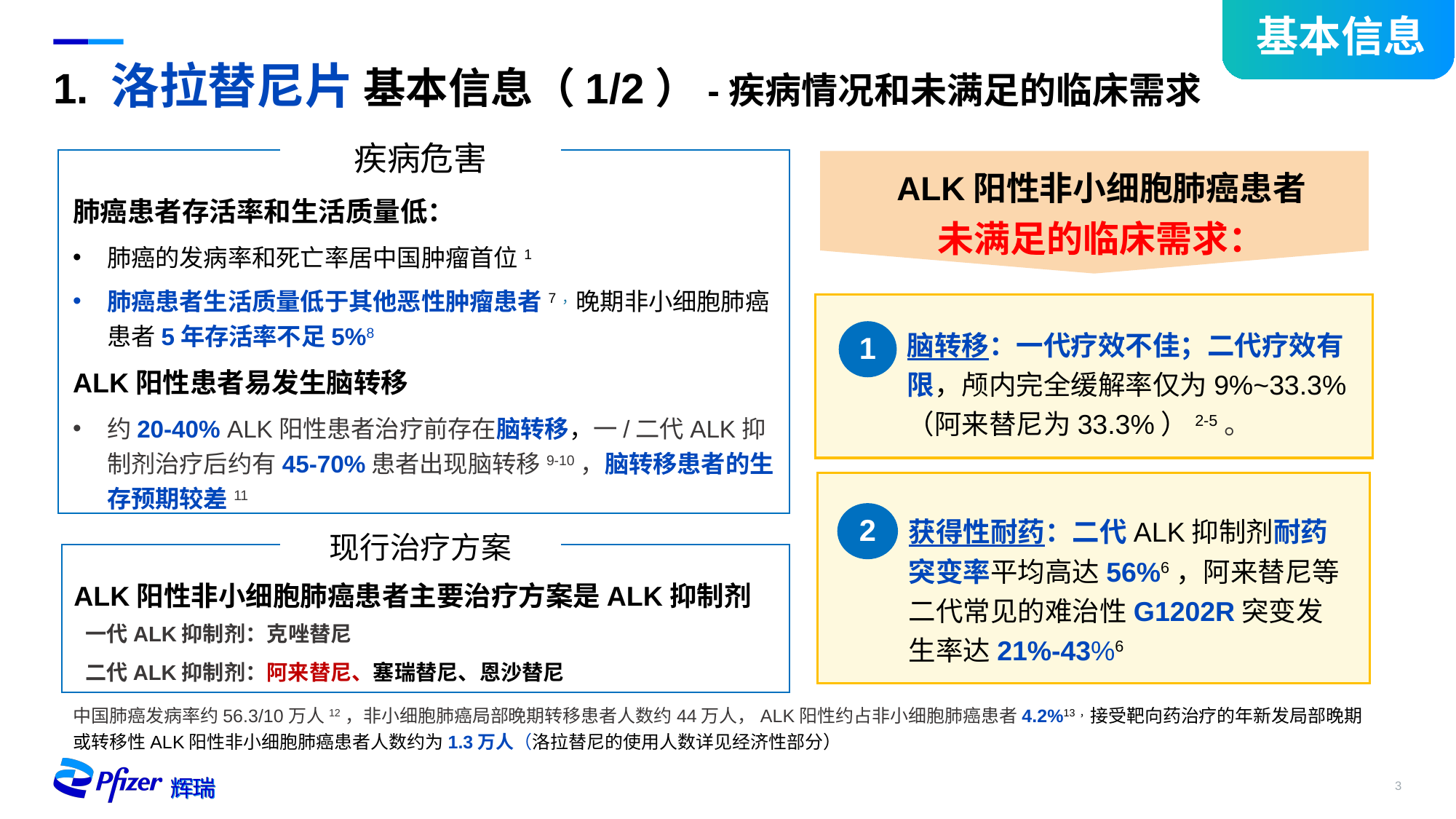

基本信息
# 1. 洛拉替尼片 基本信息（1/2）-疾病情况和未满足的临床需求
疾病危害

ALK阳性非小细胞肺癌患者
未满足的临床需求：
肺癌患者存活率和生活质量低：
肺癌的发病率和死亡率居中国肿瘤首位1
肺癌患者生活质量低于其他恶性肿瘤患者7，晚期非小细胞肺癌患者5年存活率不足5%8
ALK阳性患者易发生脑转移
约20-40% ALK阳性患者治疗前存在脑转移，一/二代ALK抑制剂治疗后约有45-70%患者出现脑转移9-10，脑转移患者的生存预期较差11

脑转移：一代疗效不佳；二代疗效有限，颅内完全缓解率仅为9%~33.3% （阿来替尼为33.3%）2-5。
1

2
获得性耐药：二代ALK抑制剂耐药突变率平均高达56%6，阿来替尼等二代常见的难治性G1202R突变发生率达21%-43%6
现行治疗方案

ALK阳性非小细胞肺癌患者主要治疗方案是ALK抑制剂
一代ALK抑制剂：克唑替尼
二代ALK抑制剂：阿来替尼、塞瑞替尼、恩沙替尼
中国肺癌发病率约56.3/10万人12，非小细胞肺癌局部晚期转移患者人数约44万人，ALK阳性约占非小细胞肺癌患者4.2%13，接受靶向药治疗的年新发局部晚期或转移性ALK阳性非小细胞肺癌患者人数约为1.3万人（洛拉替尼的使用人数详见经济性部分）